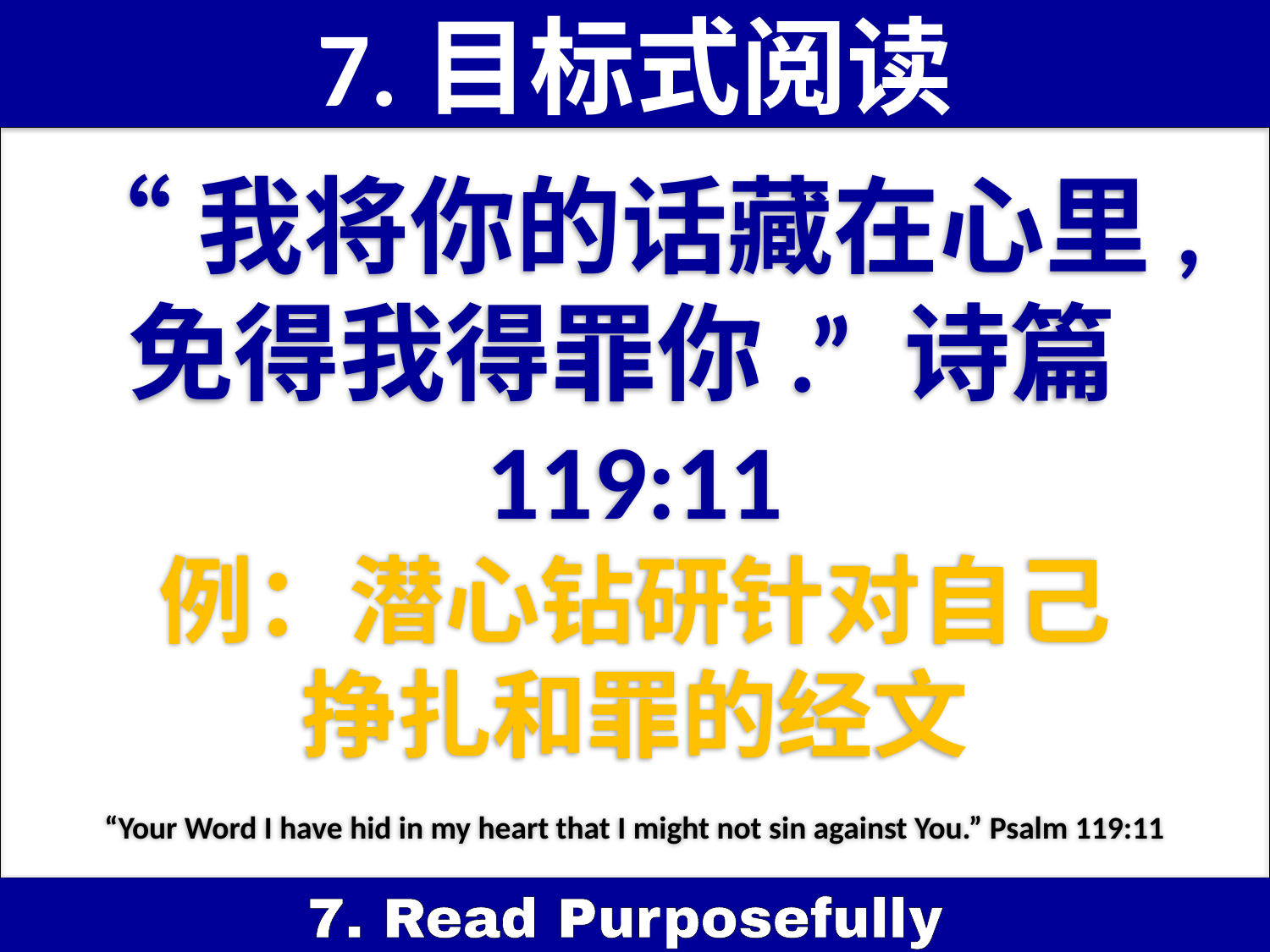

7.目标式阅读
“我将你的话藏在心里, 免得我得罪你.” 诗篇119:11
例：潜心钻研针对自己
挣扎和罪的经文

“Your Word I have hid in my heart that I might not sin against You.” Psalm 119:11
7. Read Purposefully